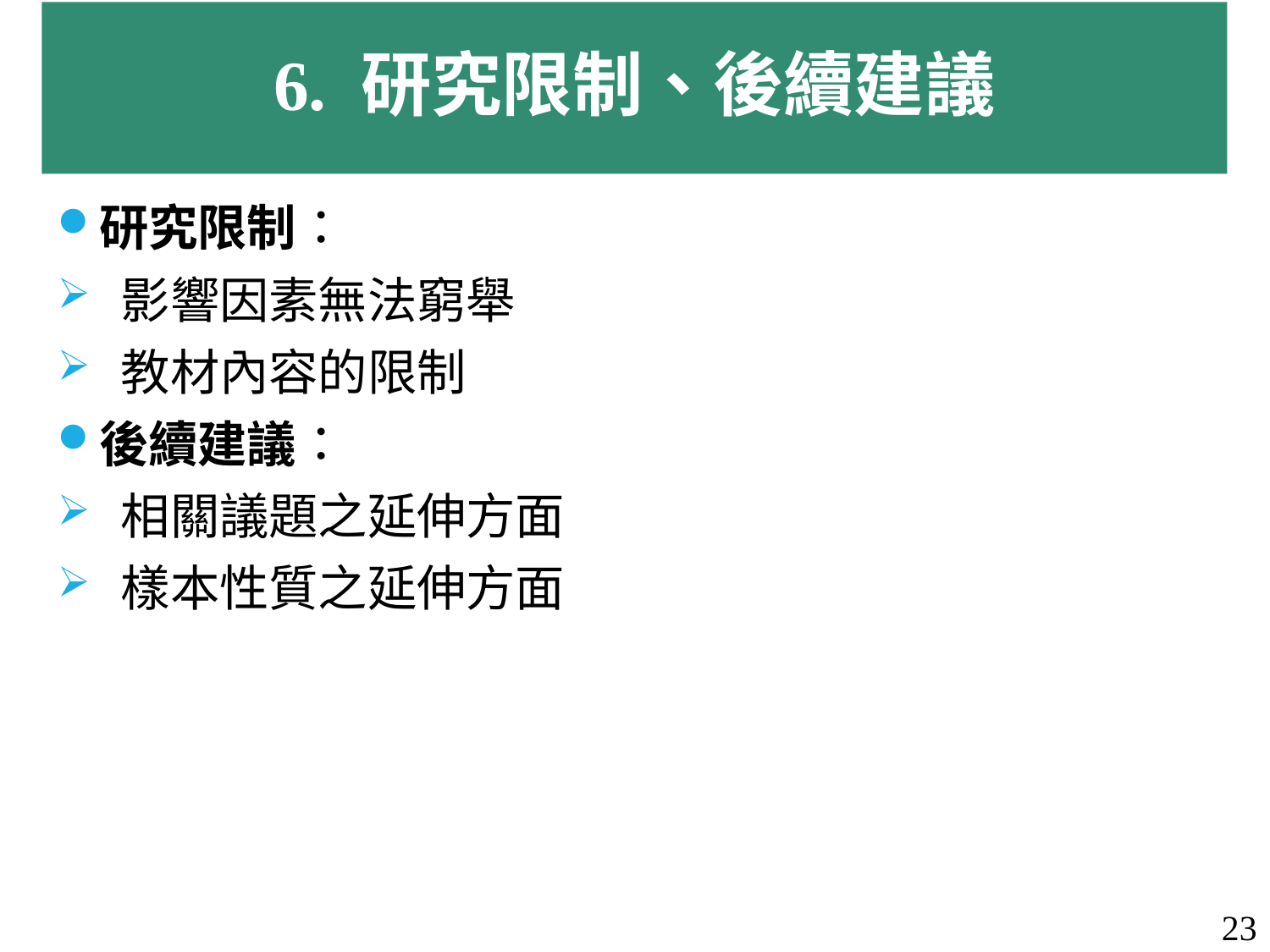

# 6. 研究限制、後續建議
研究限制：
影響因素無法窮舉
教材內容的限制
後續建議：
相關議題之延伸方面
樣本性質之延伸方面

2012/5/26
23